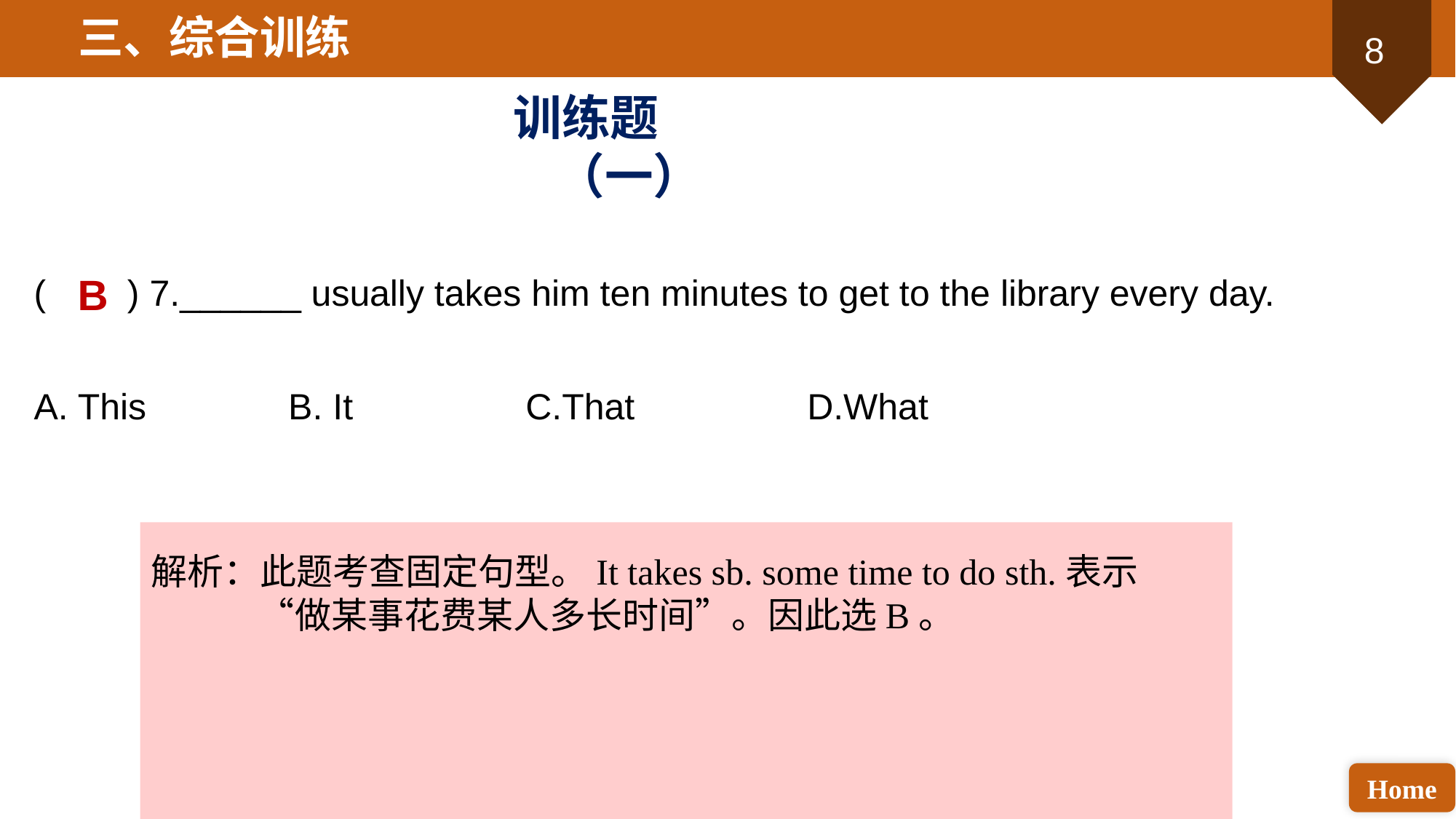

三、综合训练
训练题（一）

(        ) 7.______ usually takes him ten minutes to get to the library every day.

A. This              B. It                 C.That                 D.What
B

解析：此题考查固定句型。It takes sb. some time to do sth.表示“做某事花费某人多长时间”。因此选B。